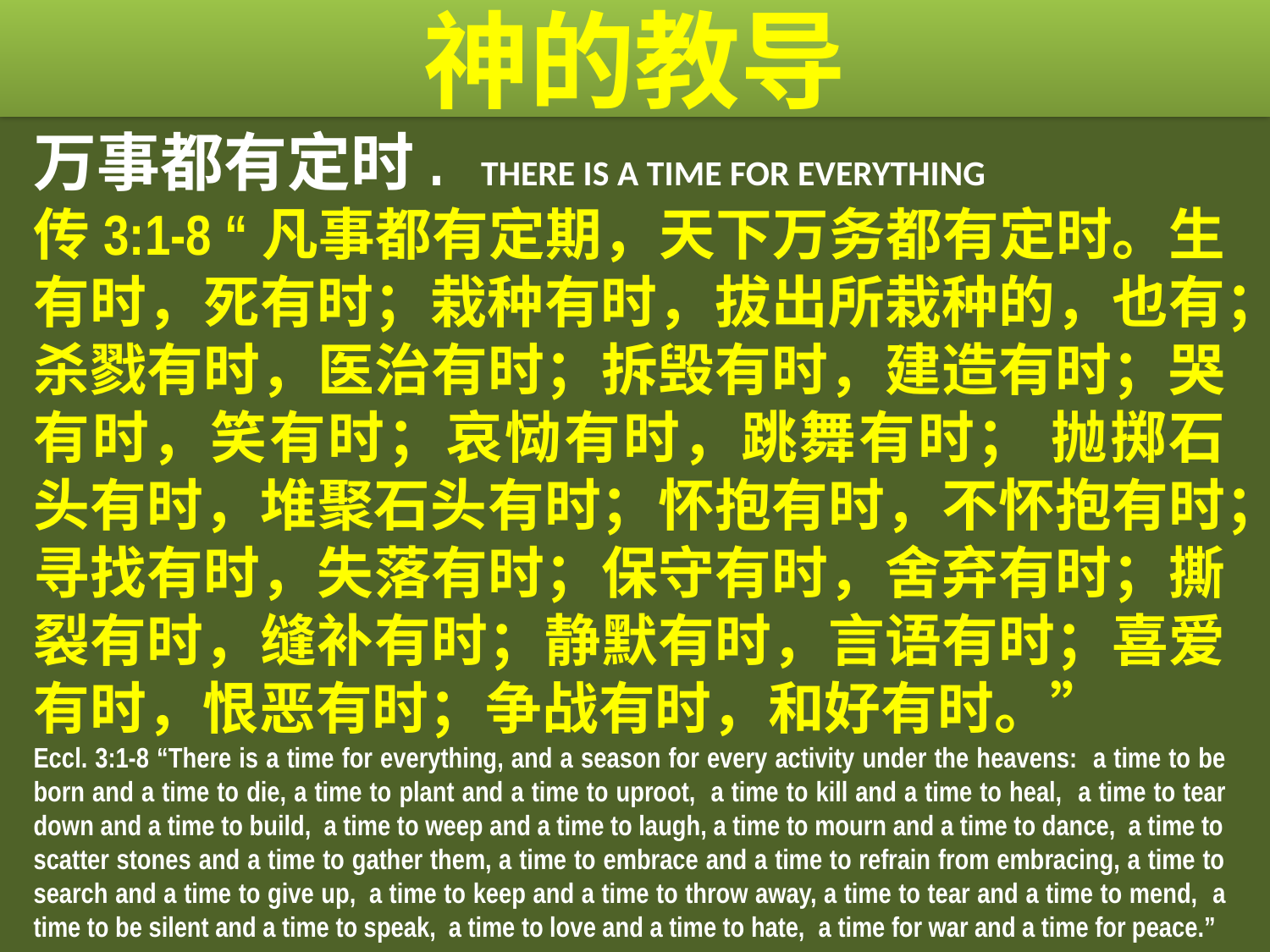

# 神的教导
万事都有定时.   THERE IS A TIME FOR EVERYTHING
传3:1-8 “凡事都有定期，天下万务都有定时。生有时，死有时；栽种有时，拔出所栽种的，也有；杀戮有时，医治有时；拆毁有时，建造有时；哭有时，笑有时；哀恸有时，跳舞有时； 抛掷石头有时，堆聚石头有时；怀抱有时，不怀抱有时；寻找有时，失落有时；保守有时，舍弃有时；撕裂有时，缝补有时；静默有时，言语有时；喜爱有时，恨恶有时；争战有时，和好有时。”
Eccl. 3:1-8 “There is a time for everything, and a season for every activity under the heavens:  a time to be born and a time to die, a time to plant and a time to uproot,  a time to kill and a time to heal,  a time to tear down and a time to build,  a time to weep and a time to laugh, a time to mourn and a time to dance,  a time to scatter stones and a time to gather them, a time to embrace and a time to refrain from embracing, a time to search and a time to give up,  a time to keep and a time to throw away, a time to tear and a time to mend,  a time to be silent and a time to speak,  a time to love and a time to hate,  a time for war and a time for peace.”